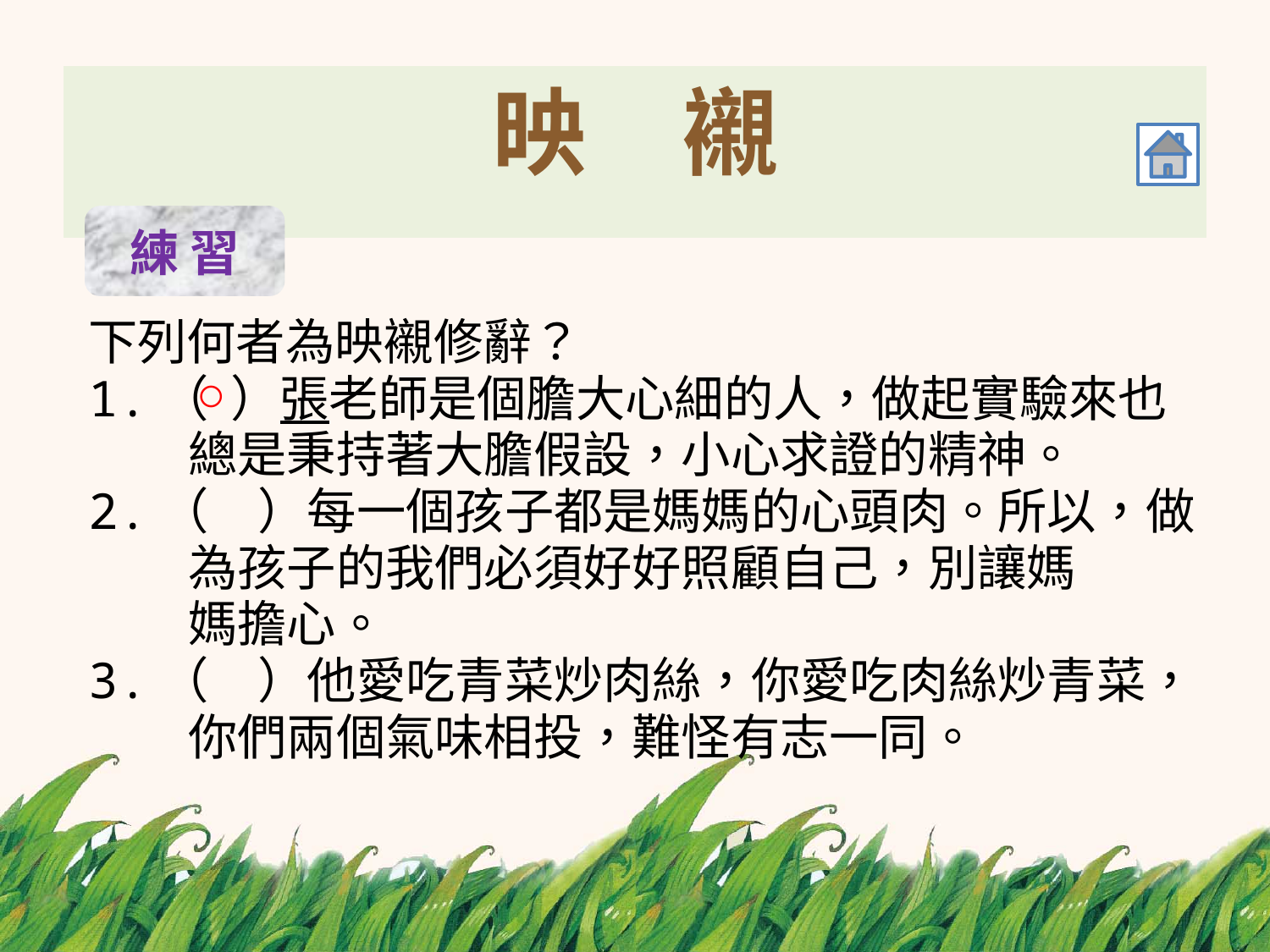

# 映　襯

練 習
下列何者為映襯修辭？
1.（  ）張老師是個膽大心細的人，做起實驗來也
        總是秉持著大膽假設，小心求證的精神。
2.（　）每一個孩子都是媽媽的心頭肉。所以，做
        為孩子的我們必須好好照顧自己，別讓媽
        媽擔心。
3.（　）他愛吃青菜炒肉絲，你愛吃肉絲炒青菜，
        你們兩個氣味相投，難怪有志一同。

○